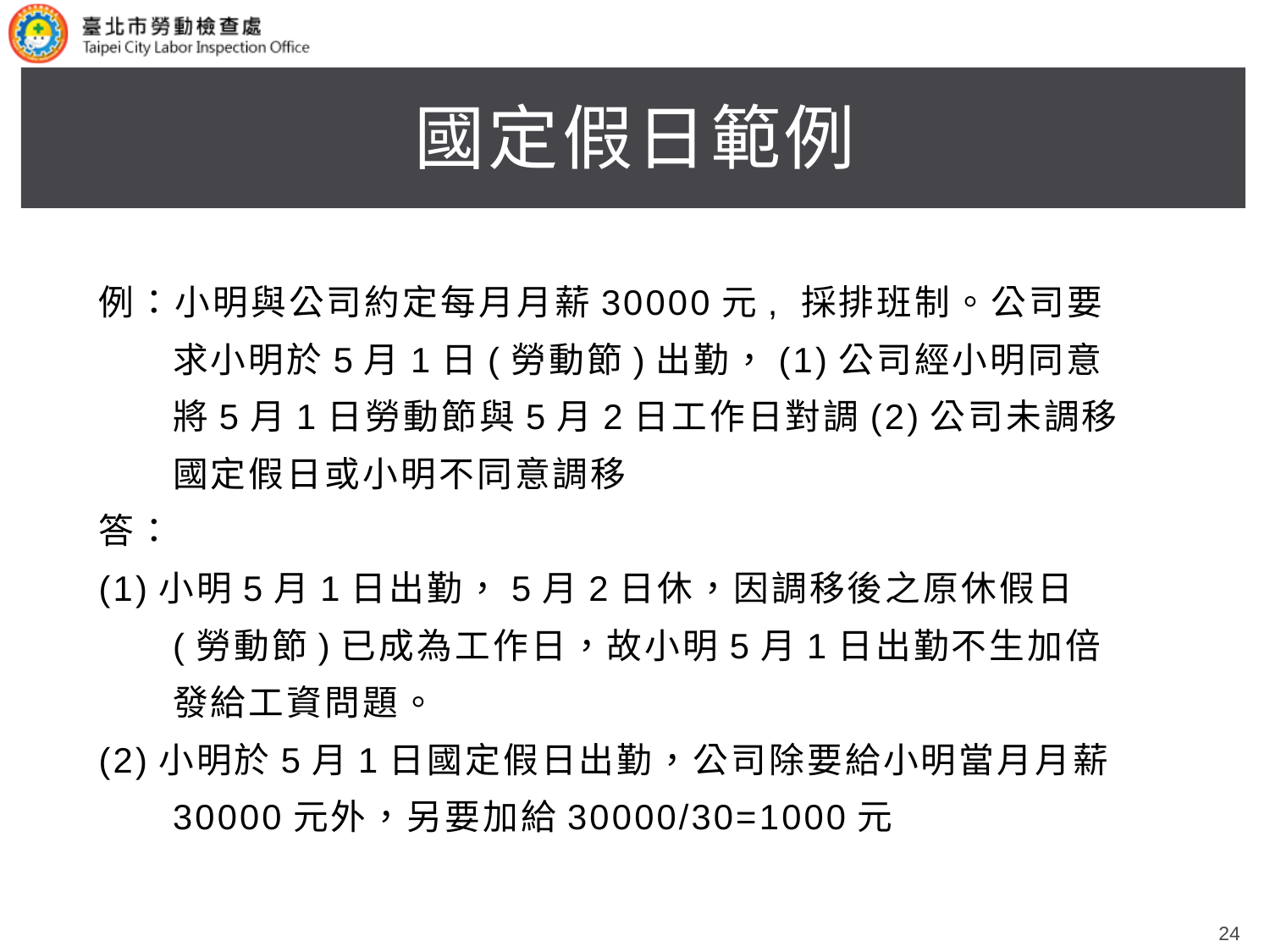

# 國定假日範例
例：小明與公司約定每月月薪30000元, 採排班制。公司要求小明於5月1日(勞動節)出勤，(1)公司經小明同意將5月1日勞動節與5月2日工作日對調(2)公司未調移國定假日或小明不同意調移
答：
(1)小明5月1日出勤，5月2日休，因調移後之原休假日(勞動節)已成為工作日，故小明5月1日出勤不生加倍發給工資問題。
(2)小明於5月1日國定假日出勤，公司除要給小明當月月薪30000元外，另要加給30000/30=1000元

24